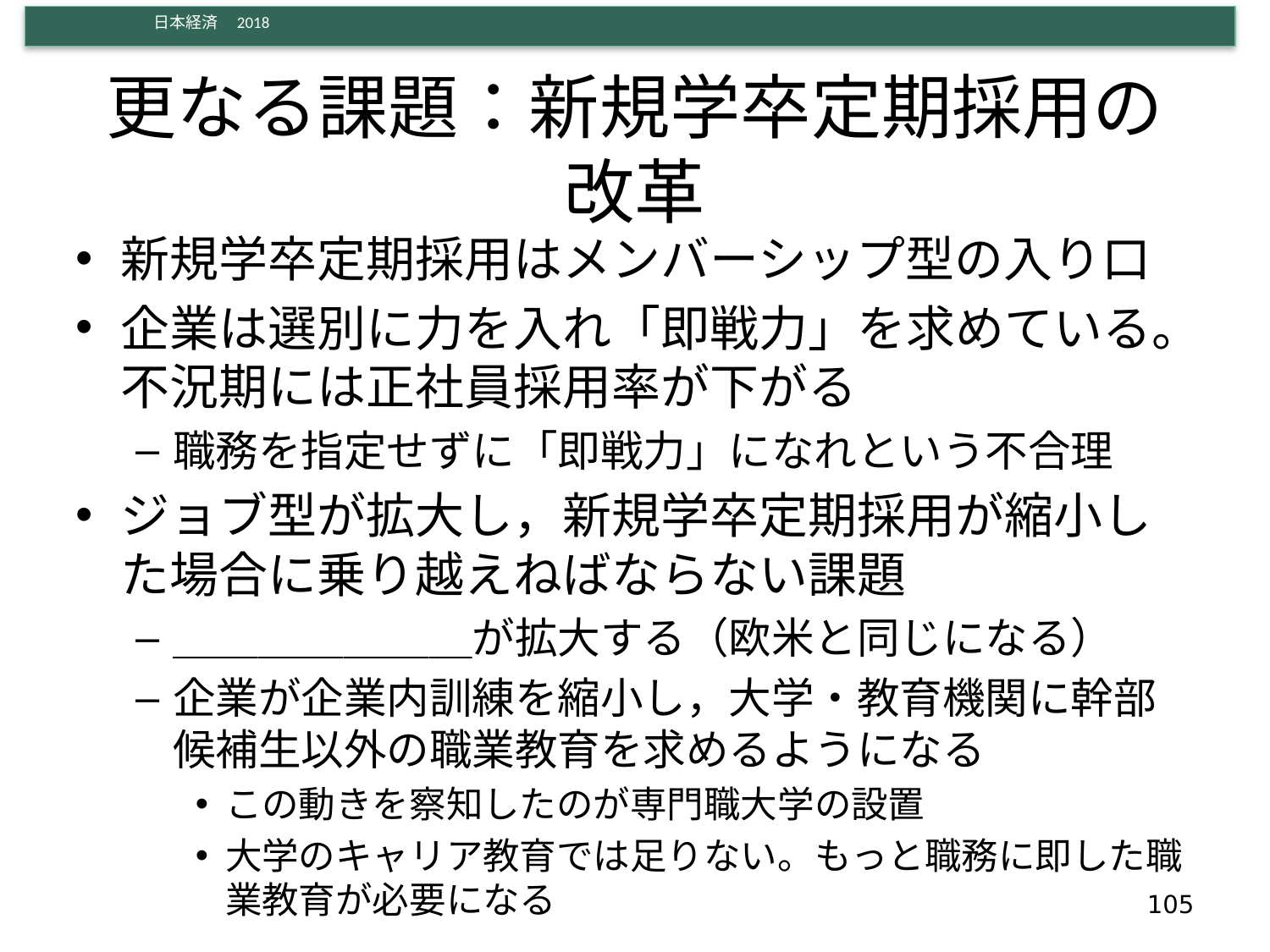

# 更なる課題：新規学卒定期採用の改革
新規学卒定期採用はメンバーシップ型の入り口
企業は選別に力を入れ「即戦力」を求めている。不況期には正社員採用率が下がる
職務を指定せずに「即戦力」になれという不合理
ジョブ型が拡大し，新規学卒定期採用が縮小した場合に乗り越えねばならない課題
＿＿＿＿＿＿＿が拡大する（欧米と同じになる）
企業が企業内訓練を縮小し，大学・教育機関に幹部候補生以外の職業教育を求めるようになる
この動きを察知したのが専門職大学の設置
大学のキャリア教育では足りない。もっと職務に即した職業教育が必要になる

105